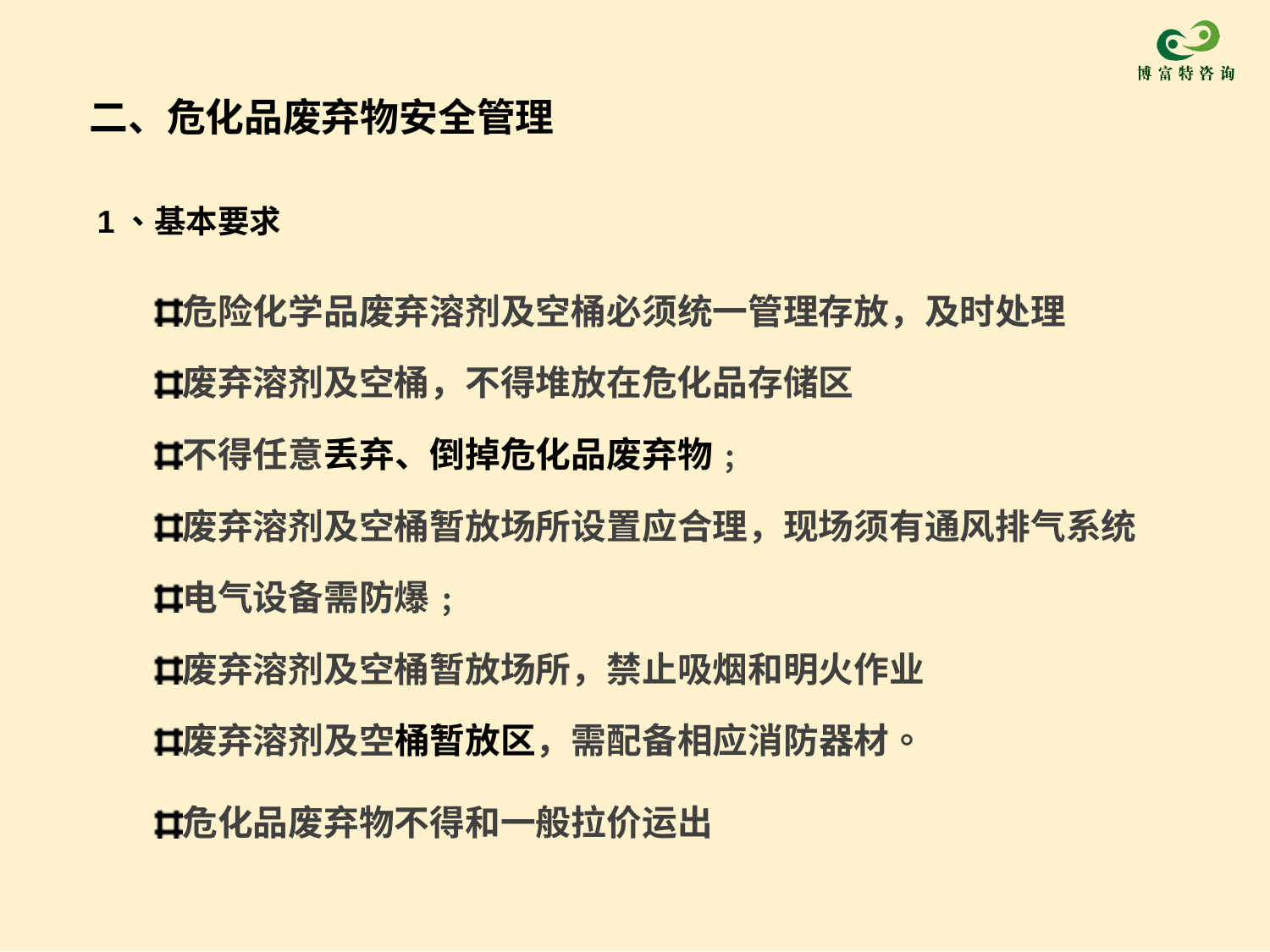

二、危化品废弃物安全管理
1、基本要求
危险化学品废弃溶剂及空桶必须统一管理存放，及时处理
废弃溶剂及空桶，不得堆放在危化品存储区
不得任意丢弃、倒掉危化品废弃物﹔
废弃溶剂及空桶暂放场所设置应合理，现场须有通风排气系统
电气设备需防爆﹔
废弃溶剂及空桶暂放场所，禁止吸烟和明火作业
废弃溶剂及空桶暂放区，需配备相应消防器材。
危化品废弃物不得和一般拉价运出